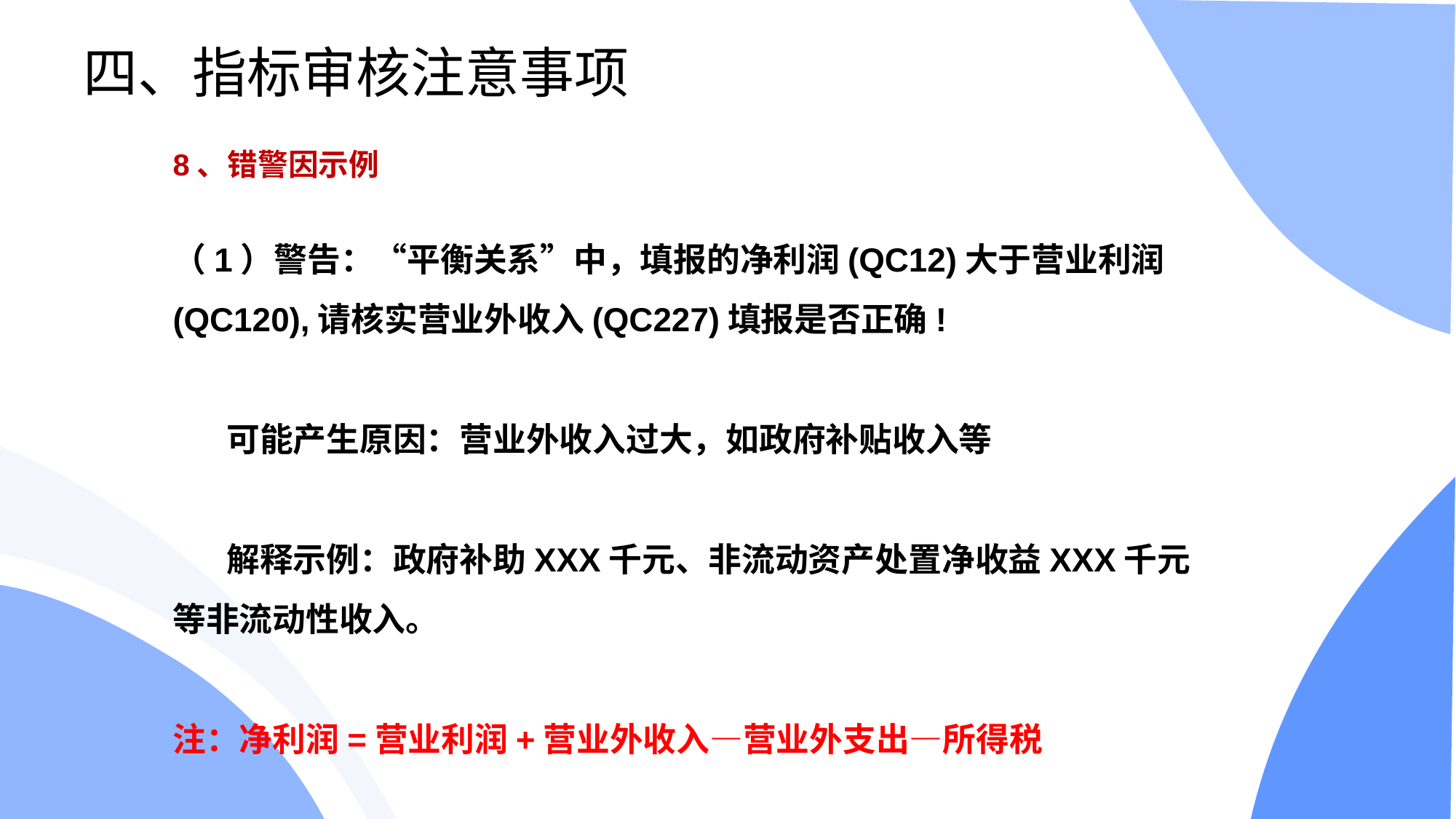

四、指标审核注意事项
# 8、错警因示例
（1）警告：“平衡关系”中，填报的净利润(QC12)大于营业利润(QC120),请核实营业外收入(QC227)填报是否正确!

      可能产生原因：营业外收入过大，如政府补贴收入等

      解释示例：政府补助XXX千元、非流动资产处置净收益XXX千元等非流动性收入。

注：净利润=营业利润+营业外收入—营业外支出—所得税